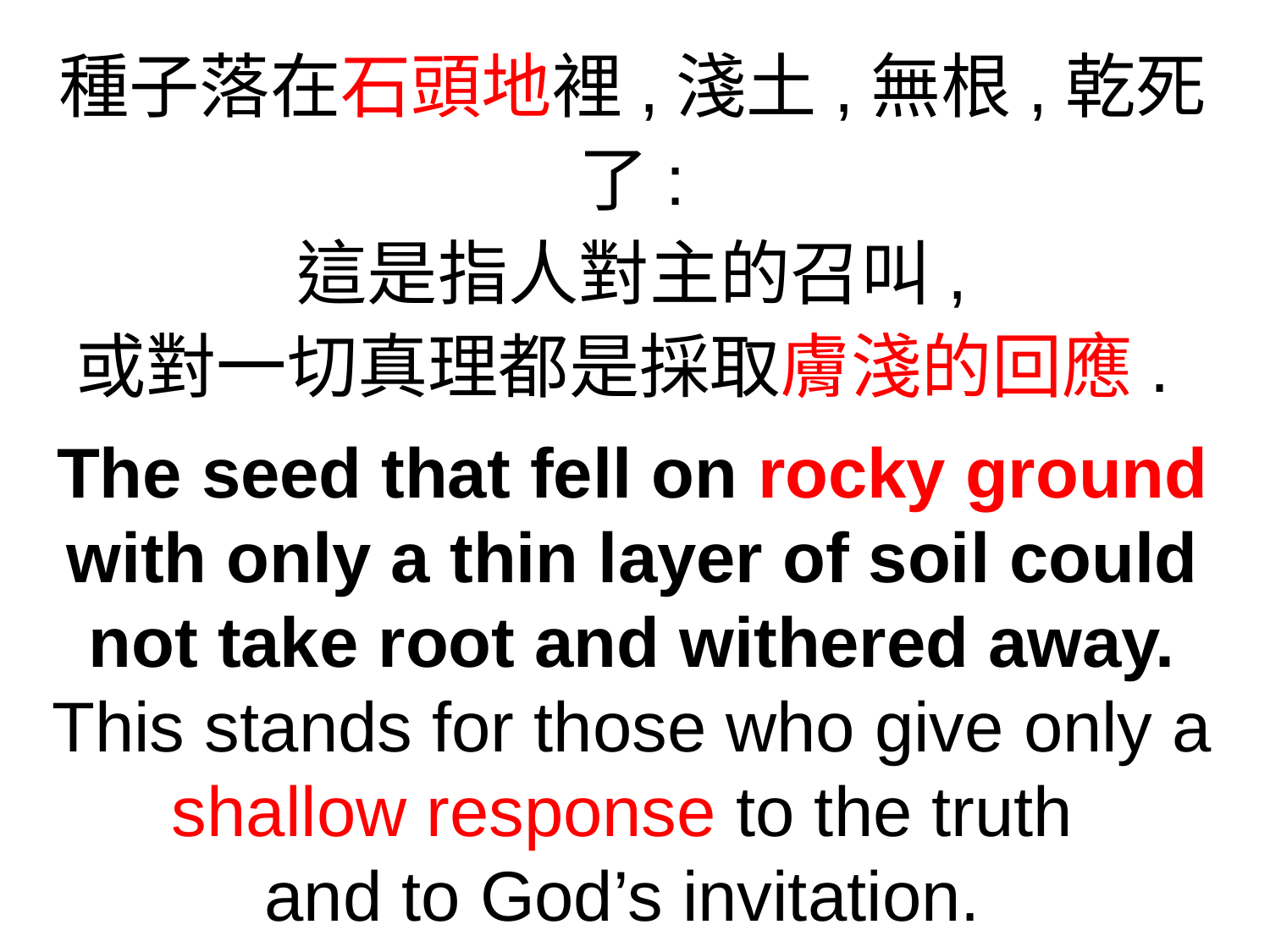

種子落在石頭地裡,淺土,無根,乾死了:
這是指人對主的召叫,
或對一切真理都是採取膚淺的回應.
The seed that fell on rocky ground with only a thin layer of soil could not take root and withered away.
This stands for those who give only a shallow response to the truth
and to God’s invitation.